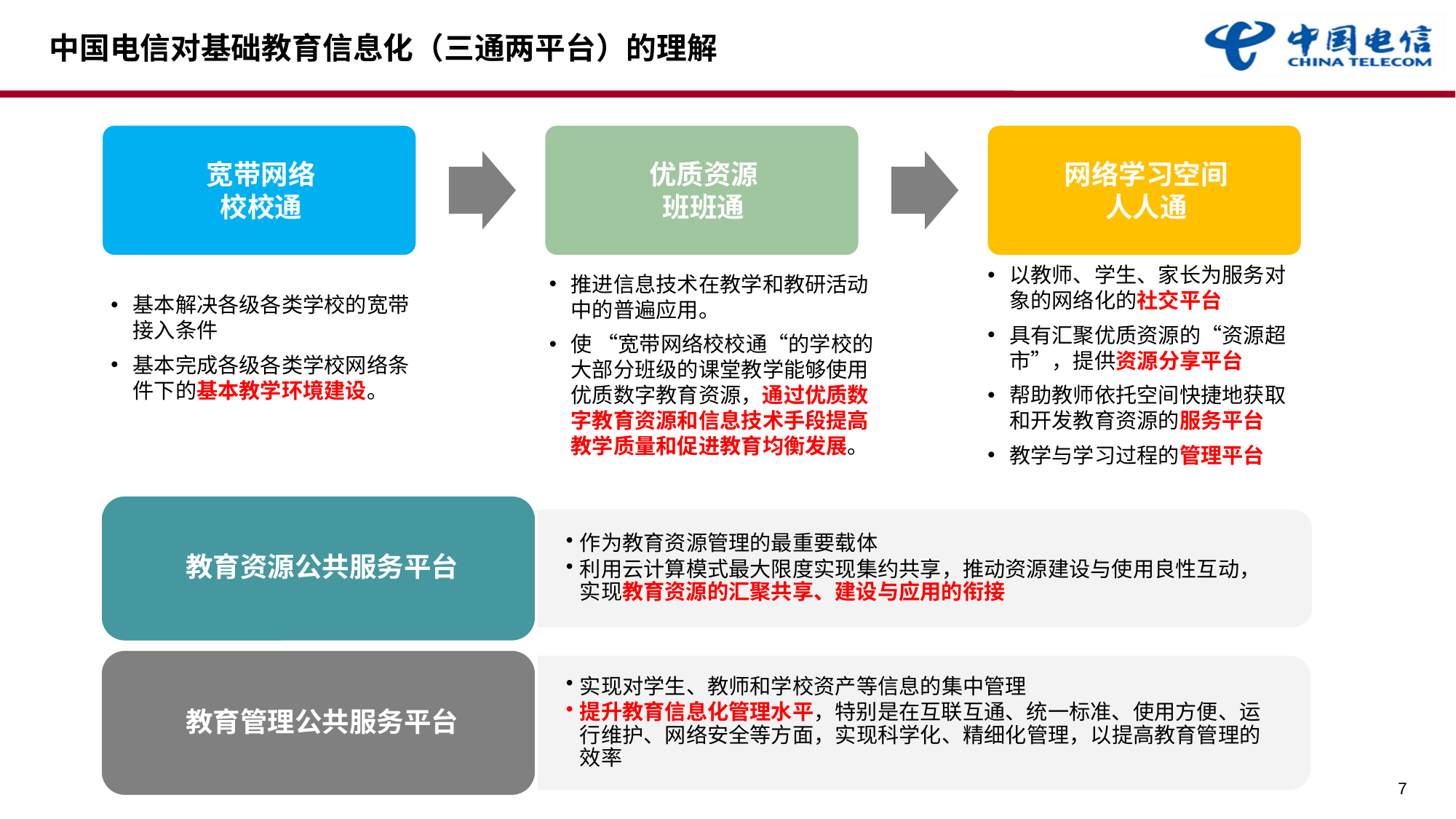

# 中国电信对基础教育信息化（三通两平台）的理解
宽带网络
校校通

优质资源
班班通

网络学习空间
人人通
以教师、学生、家长为服务对象的网络化的社交平台
具有汇聚优质资源的“资源超市”，提供资源分享平台
帮助教师依托空间快捷地获取和开发教育资源的服务平台
教学与学习过程的管理平台
推进信息技术在教学和教研活动中的普遍应用。
使 “宽带网络校校通“的学校的大部分班级的课堂教学能够使用优质数字教育资源，通过优质数字教育资源和信息技术手段提高教学质量和促进教育均衡发展。
基本解决各级各类学校的宽带接入条件
基本完成各级各类学校网络条件下的基本教学环境建设。
作为教育资源管理的最重要载体
利用云计算模式最大限度实现集约共享，推动资源建设与使用良性互动，实现教育资源的汇聚共享、建设与应用的衔接
教育资源公共服务平台
实现对学生、教师和学校资产等信息的集中管理
提升教育信息化管理水平，特别是在互联互通、统一标准、使用方便、运行维护、网络安全等方面，实现科学化、精细化管理，以提高教育管理的效率
教育管理公共服务平台